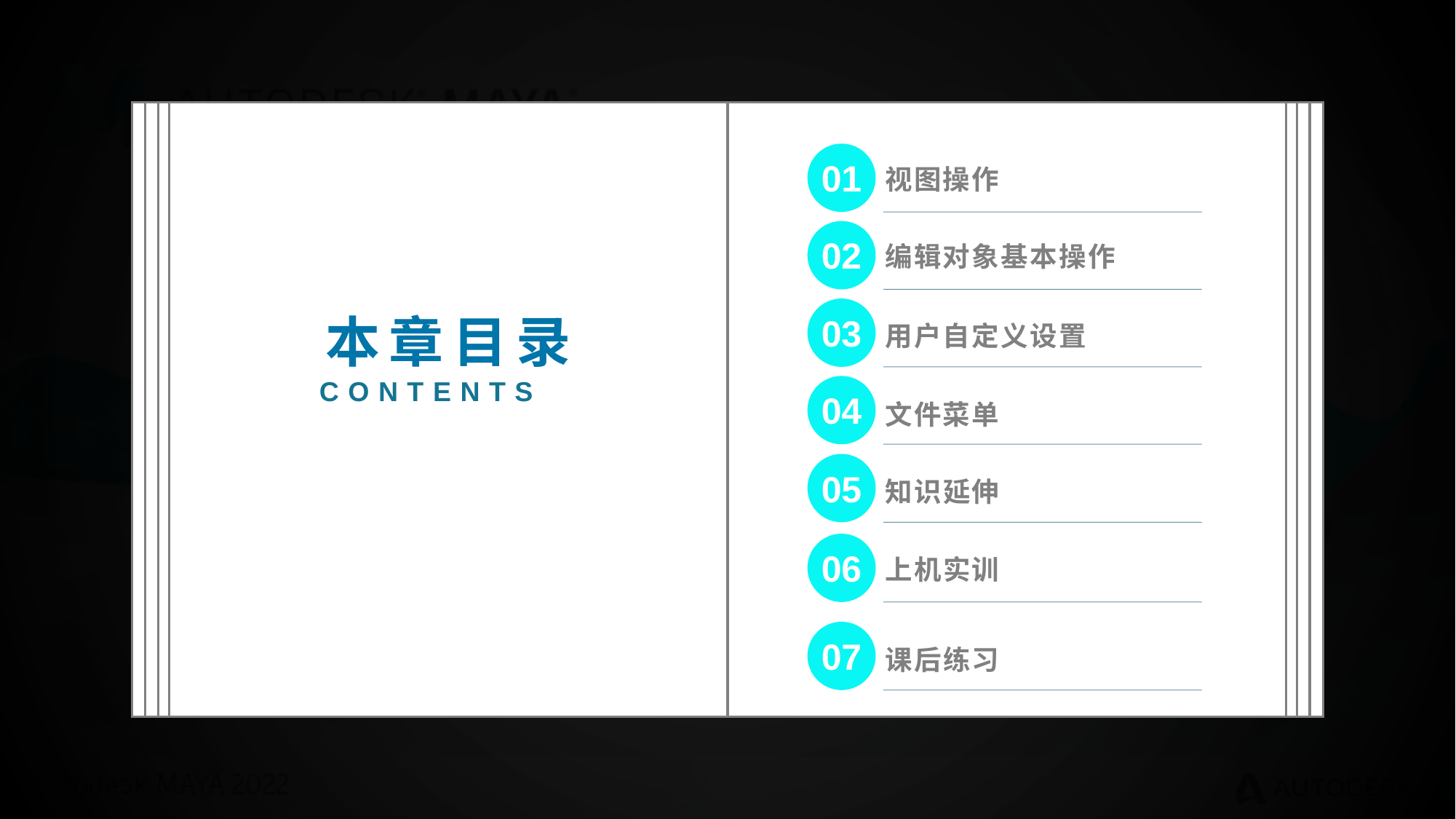

视图操作
编辑对象基本操作
用户自定义设置
文件菜单
知识延伸
上机实训
课后练习